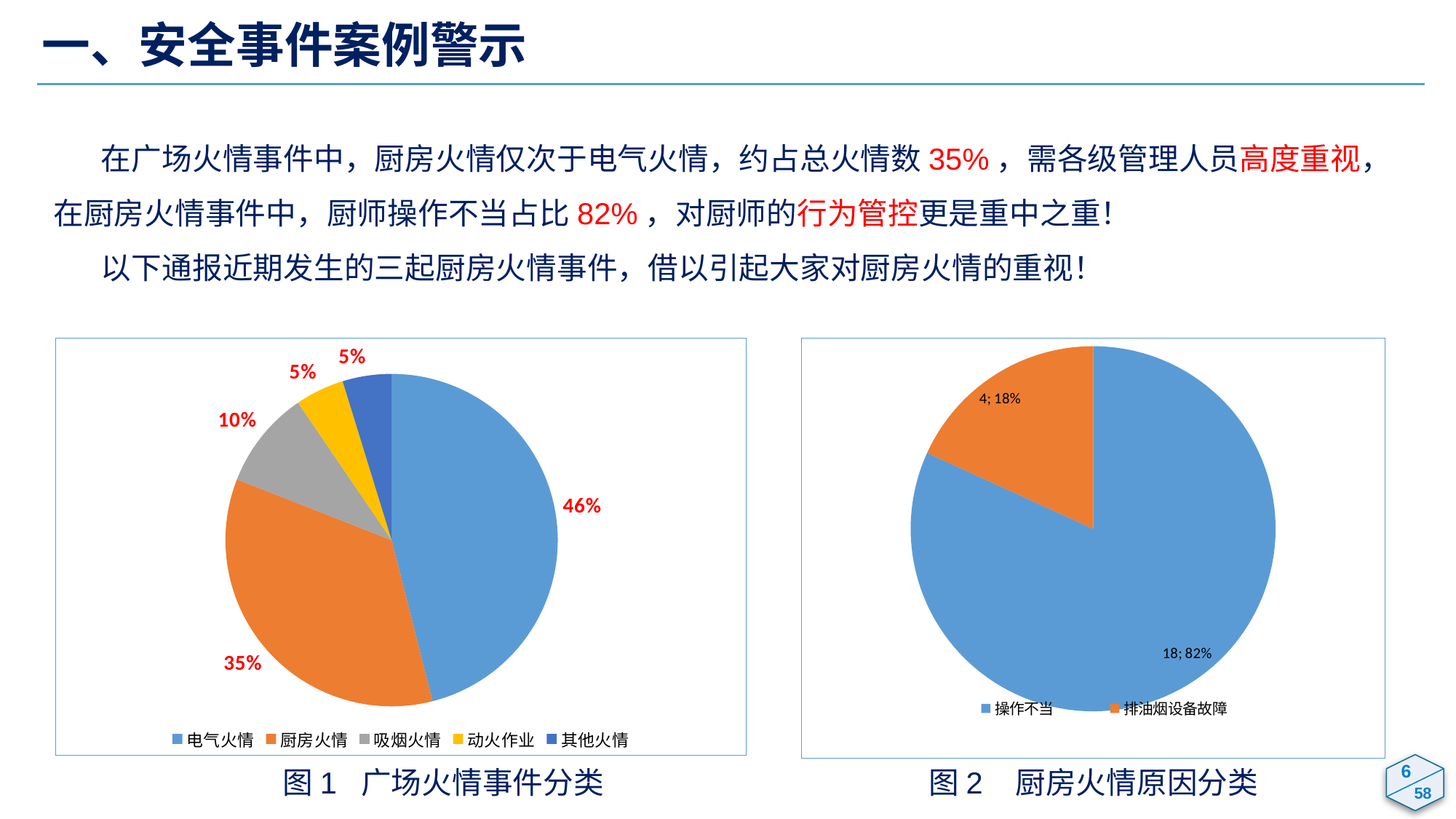

一、安全事件案例警示
      在广场火情事件中，厨房火情仅次于电气火情，约占总火情数35%，需各级管理人员高度重视，在厨房火情事件中，厨师操作不当占比82%，对厨师的行为管控更是重中之重！
      以下通报近期发生的三起厨房火情事件，借以引起大家对厨房火情的重视！

### Chart

| Category |  |
|---|---|
| 操作不当 | 18.0 |
| 排油烟设备故障 | 4.0 |

### Chart

| Category |  |
|---|---|
| 电气火情 | 29.0 |
| 厨房火情 | 22.0 |
| 吸烟火情 | 6.0 |
| 动火作业 | 3.0 |
| 其他火情 | 3.0 |
4
6

图2   厨房火情原因分类
图1  广场火情事件分类
58